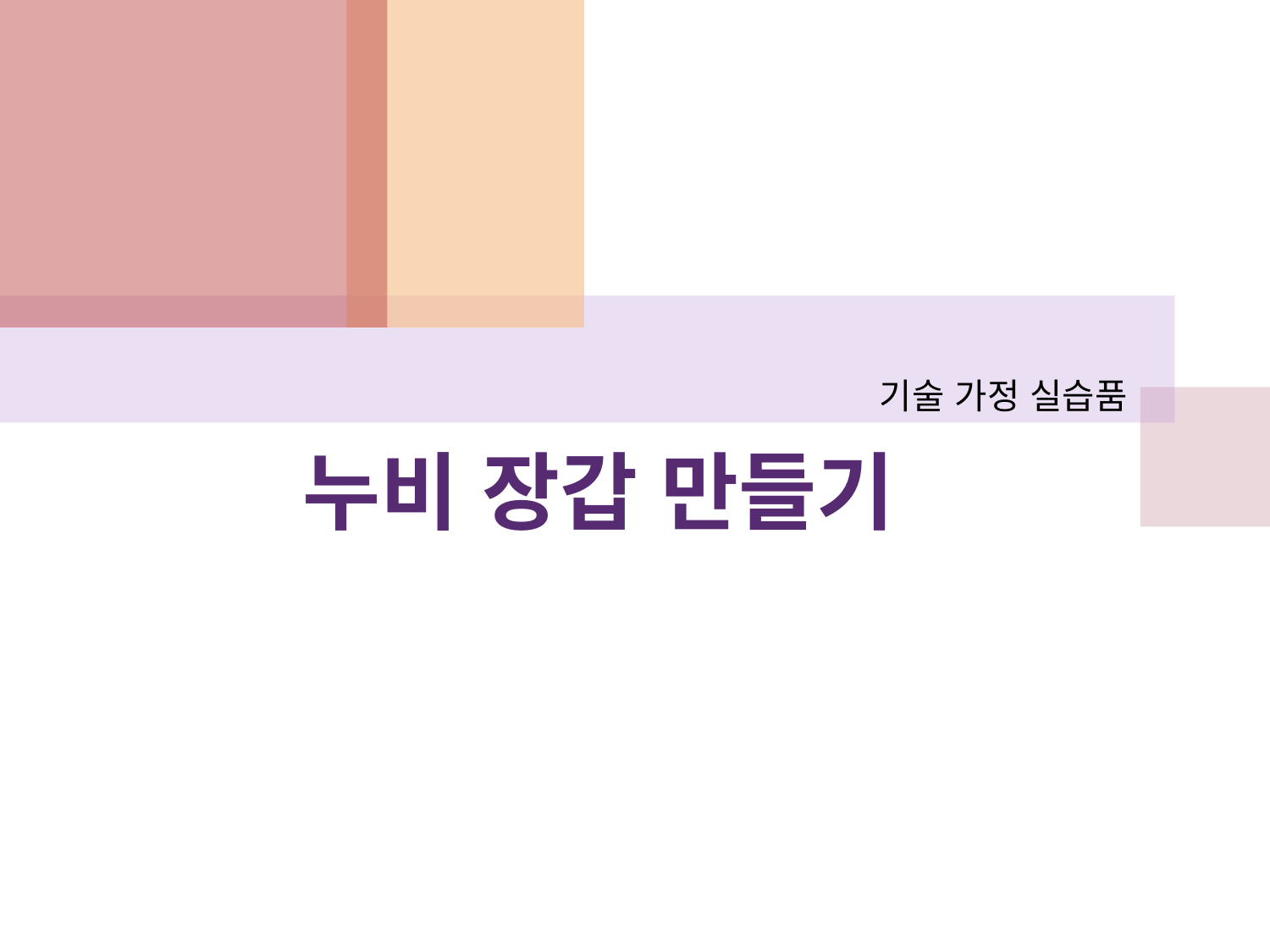

기술 가정 실습품
# 누비 장갑 만들기